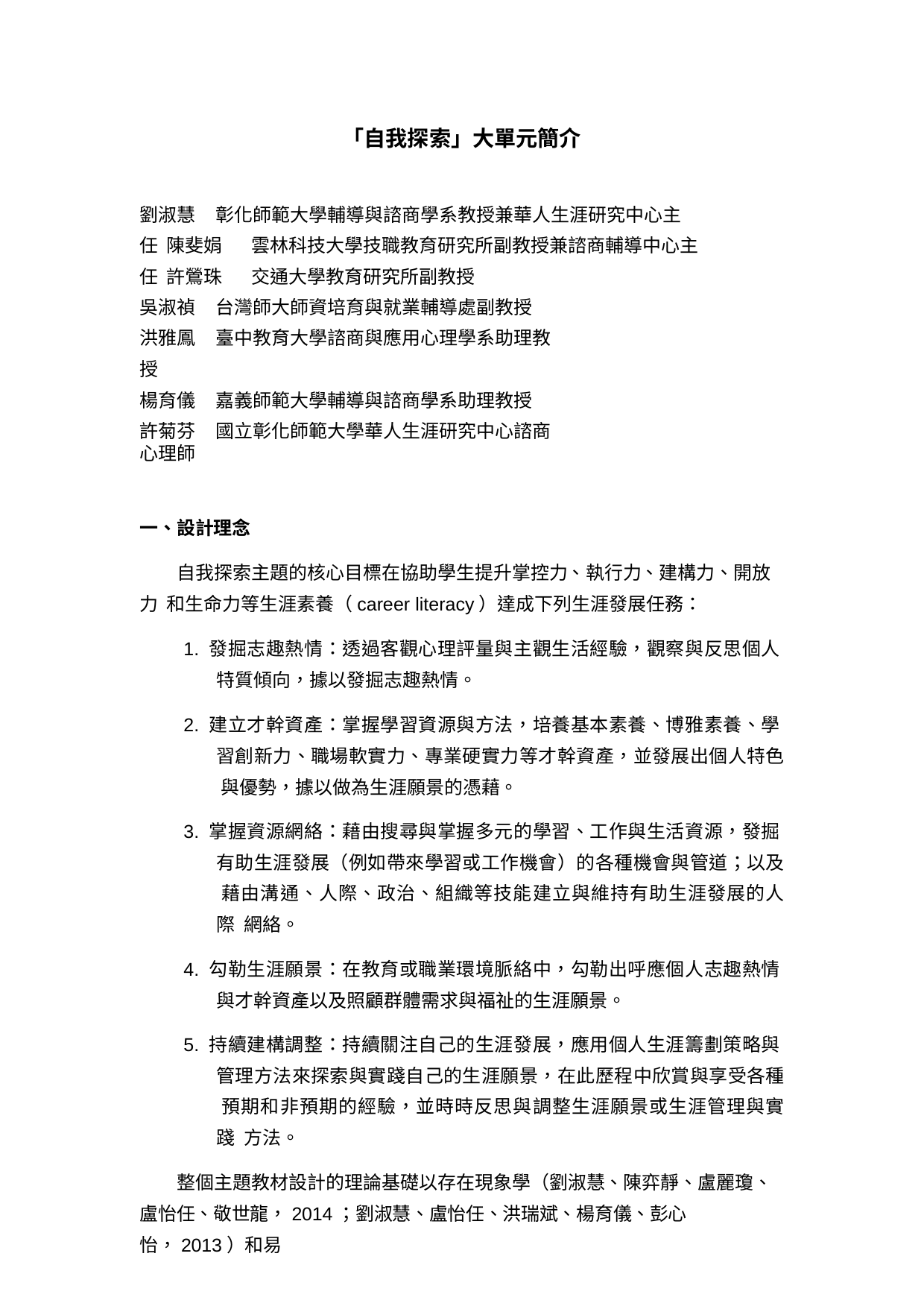

「自我探索」大單元簡介

劉淑慧	彰化師範大學輔導與諮商學系教授兼華人生涯研究中心主任  陳斐娟	雲林科技大學技職教育研究所副教授兼諮商輔導中心主任  許鶯珠	交通大學教育研究所副教授
吳淑禎	台灣師大師資培育與就業輔導處副教授
洪雅鳳	臺中教育大學諮商與應用心理學系助理教授
楊育儀	嘉義師範大學輔導與諮商學系助理教授
許菊芬	國立彰化師範大學華人生涯研究中心諮商心理師

一、設計理念
自我探索主題的核心目標在協助學生提升掌控力、執行力、建構力、開放力  和生命力等生涯素養（career literacy）達成下列生涯發展任務：
1. 發掘志趣熱情：透過客觀心理評量與主觀生活經驗，觀察與反思個人  特質傾向，據以發掘志趣熱情。
2. 建立才幹資產：掌握學習資源與方法，培養基本素養、博雅素養、學  習創新力、職場軟實力、專業硬實力等才幹資產，並發展出個人特色  與優勢，據以做為生涯願景的憑藉。
3. 掌握資源網絡：藉由搜尋與掌握多元的學習、工作與生活資源，發掘  有助生涯發展（例如帶來學習或工作機會）的各種機會與管道；以及  藉由溝通、人際、政治、組織等技能建立與維持有助生涯發展的人際  網絡。
4. 勾勒生涯願景：在教育或職業環境脈絡中，勾勒出呼應個人志趣熱情  與才幹資產以及照顧群體需求與福祉的生涯願景。
5. 持續建構調整：持續關注自己的生涯發展，應用個人生涯籌劃策略與  管理方法來探索與實踐自己的生涯願景，在此歷程中欣賞與享受各種  預期和非預期的經驗，並時時反思與調整生涯願景或生涯管理與實踐  方法。
整個主題教材設計的理論基礎以存在現象學（劉淑慧、陳弈靜、盧麗瓊、盧怡任、敬世龍，2014；劉淑慧、盧怡任、洪瑞斌、楊育儀、彭心怡，2013）和易